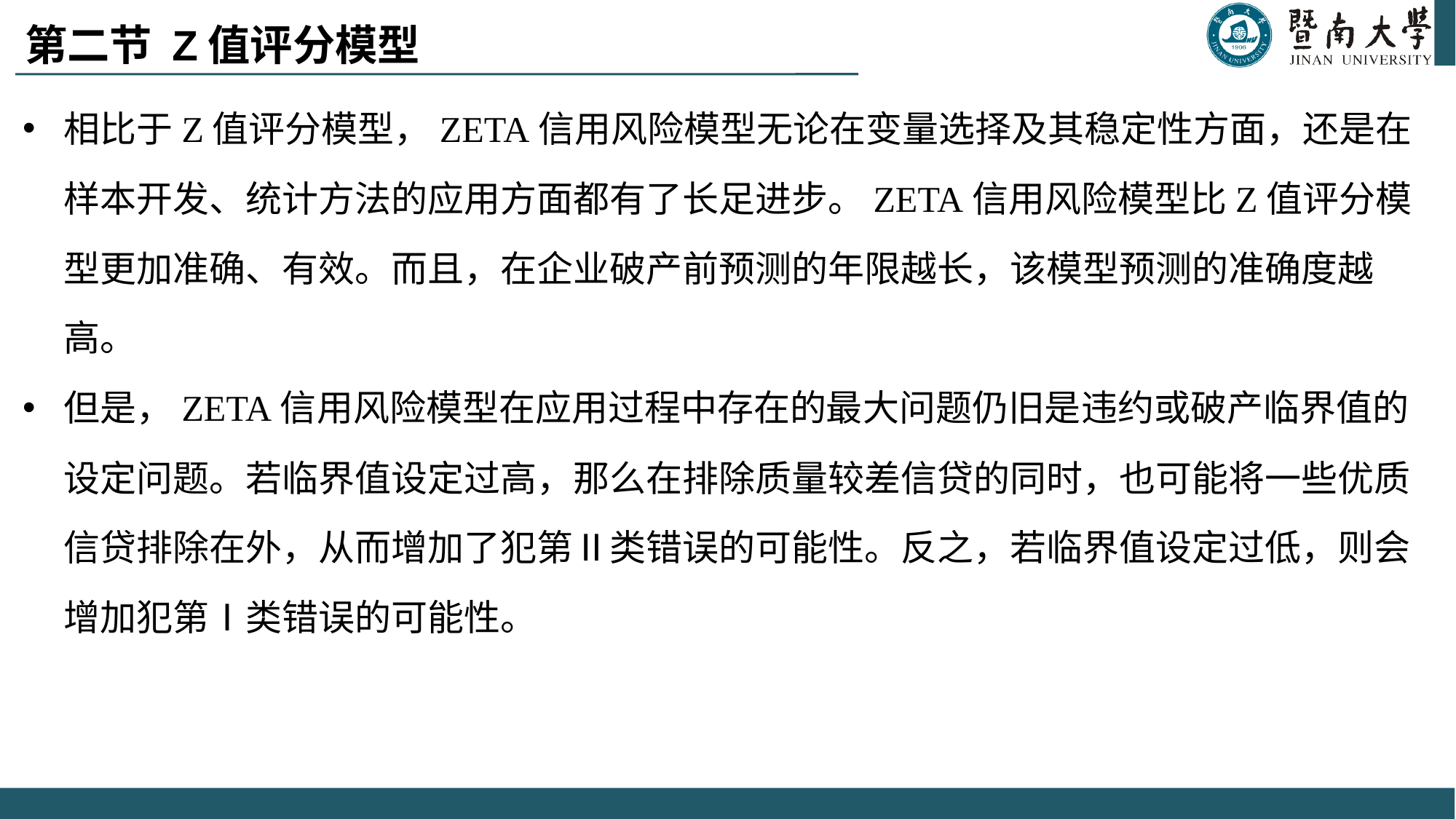

# 第二节 Z值评分模型
相比于Z值评分模型，ZETA信用风险模型无论在变量选择及其稳定性方面，还是在样本开发、统计方法的应用方面都有了长足进步。ZETA信用风险模型比Z值评分模型更加准确、有效。而且，在企业破产前预测的年限越长，该模型预测的准确度越高。
但是，ZETA信用风险模型在应用过程中存在的最大问题仍旧是违约或破产临界值的设定问题。若临界值设定过高，那么在排除质量较差信贷的同时，也可能将一些优质信贷排除在外，从而增加了犯第Ⅱ类错误的可能性。反之，若临界值设定过低，则会增加犯第Ⅰ类错误的可能性。